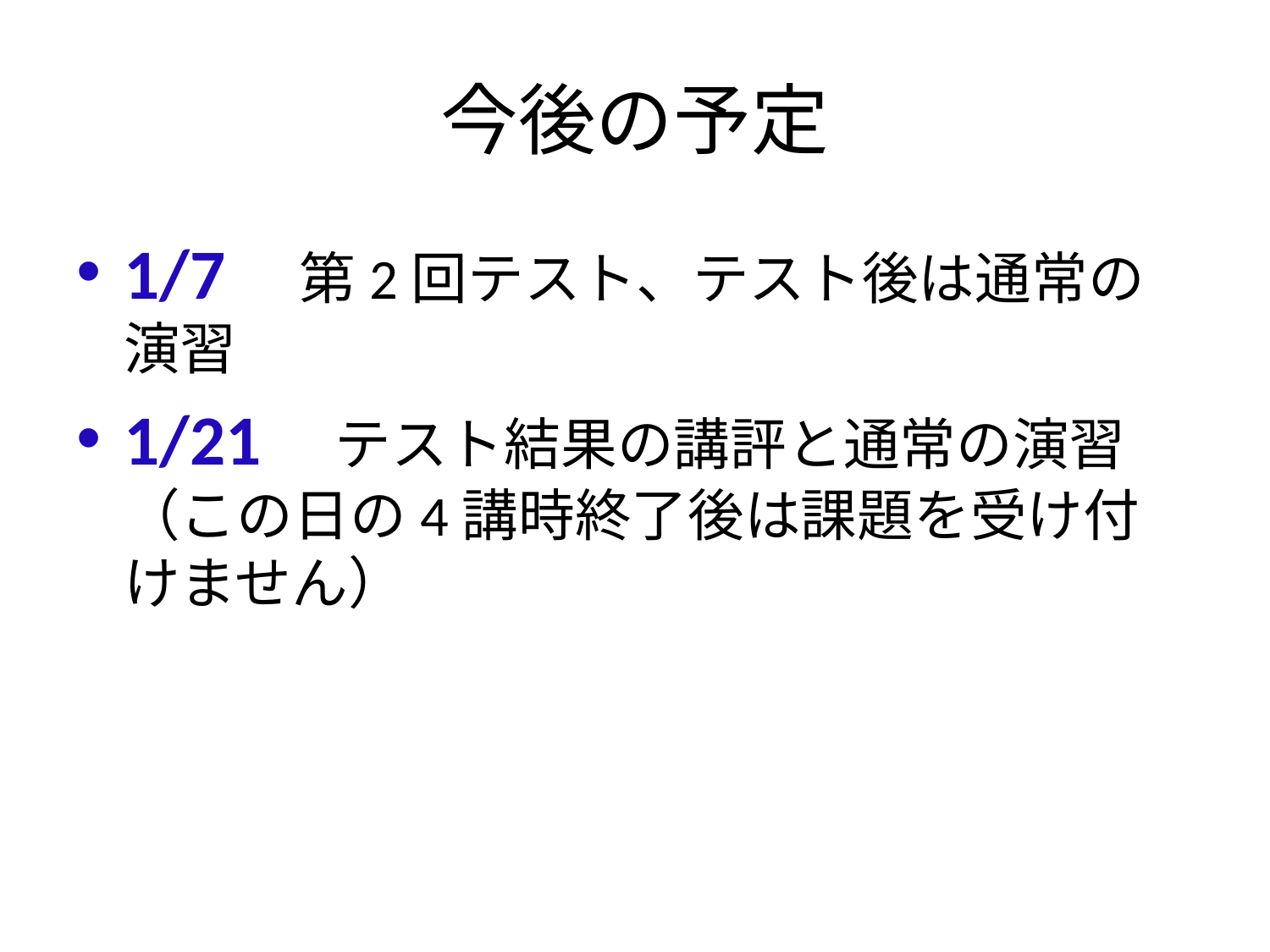

# 今後の予定
1/7　第2回テスト、テスト後は通常の演習
1/21　テスト結果の講評と通常の演習（この日の4講時終了後は課題を受け付けません）